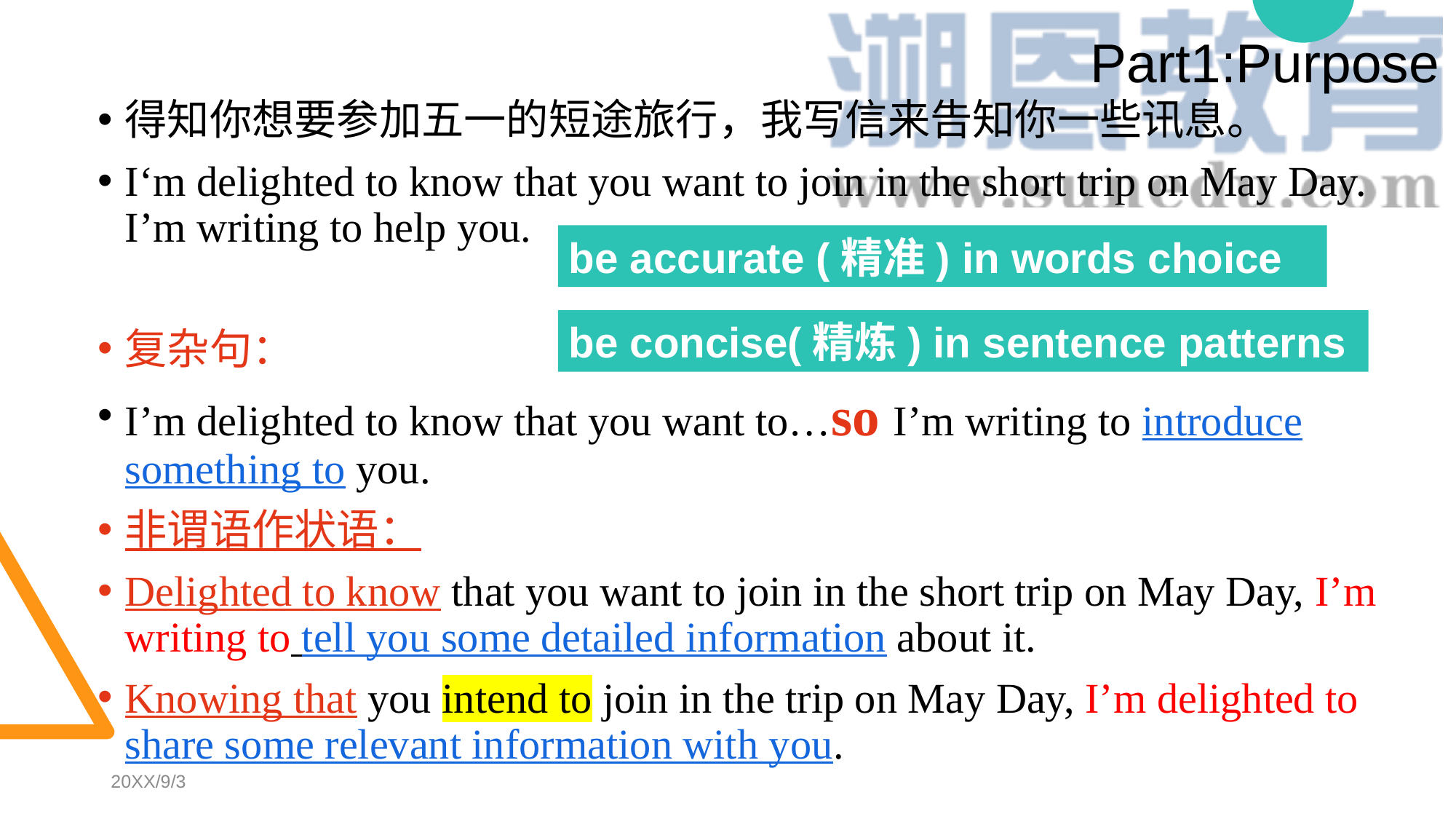

# Part1:Purpose
得知你想要参加五一的短途旅行，我写信来告知你一些讯息。
I‘m delighted to know that you want to join in the short trip on May Day. I’m writing to help you.

复杂句：
I’m delighted to know that you want to…so I’m writing to introduce something to you.
非谓语作状语：
Delighted to know that you want to join in the short trip on May Day, I’m writing to tell you some detailed information about it.
Knowing that you intend to join in the trip on May Day, I’m delighted to share some relevant information with you.
be accurate (精准) in words choice
be concise(精炼) in sentence patterns
20XX/9/3
6